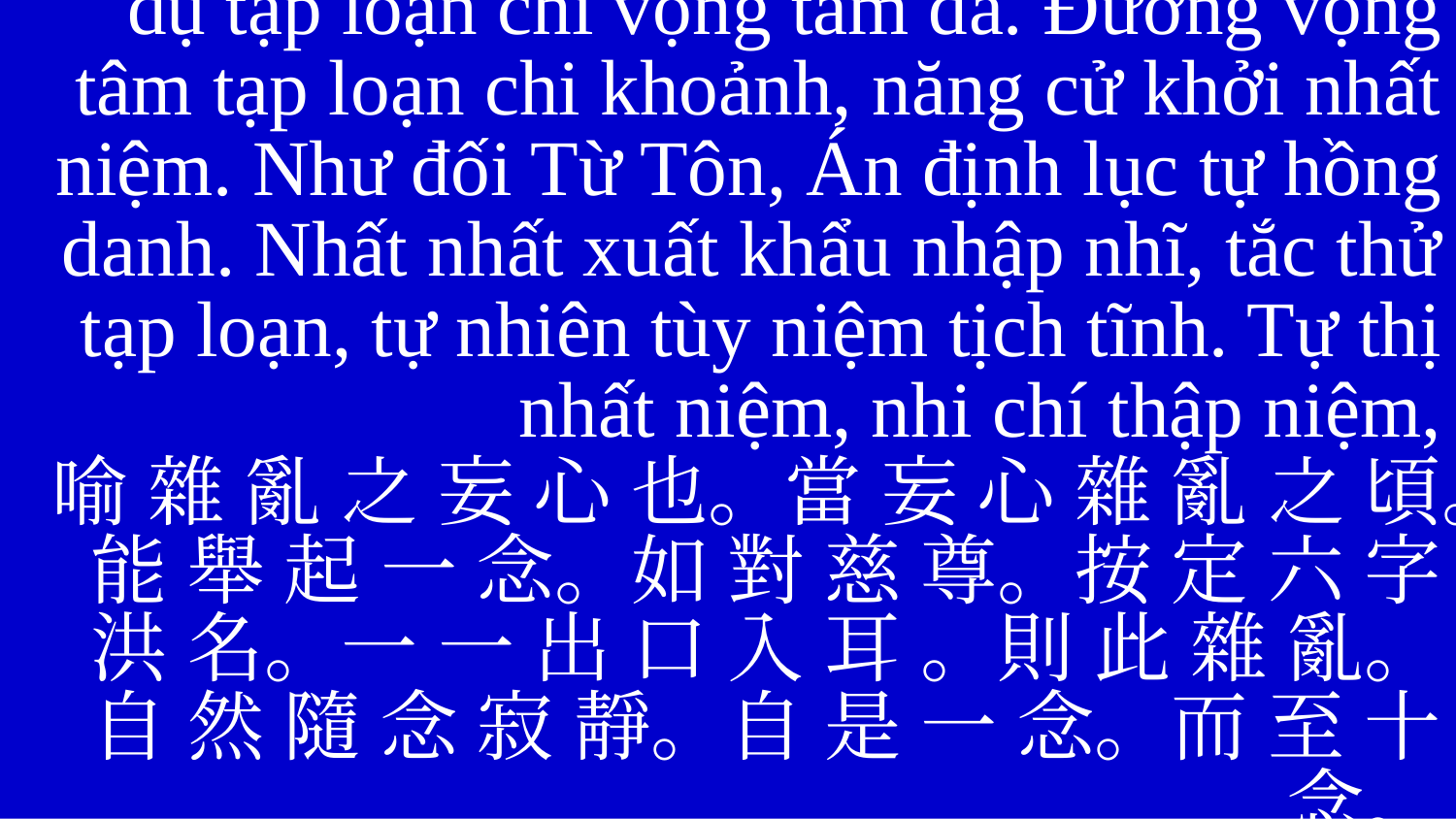

dụ tạp loạn chi vọng tâm dã. Đương vọng tâm tạp loạn chi khoảnh, năng cử khởi nhất niệm. Như đối Từ Tôn, Án định lục tự hồng danh. Nhất nhất xuất khẩu nhập nhĩ, tắc thử tạp loạn, tự nhiên tùy niệm tịch tĩnh. Tự thị nhất niệm, nhi chí thập niệm,
喻 雜 亂 之 妄 心 也。當 妄 心 雜 亂 之 頃。 能 舉 起 一 念。如 對 慈 尊。按 定 六 字 洪 名。一 一 出 口 入 耳 。則 此 雜 亂。自 然 隨 念 寂 靜。自 是 一 念。而 至 十 念。